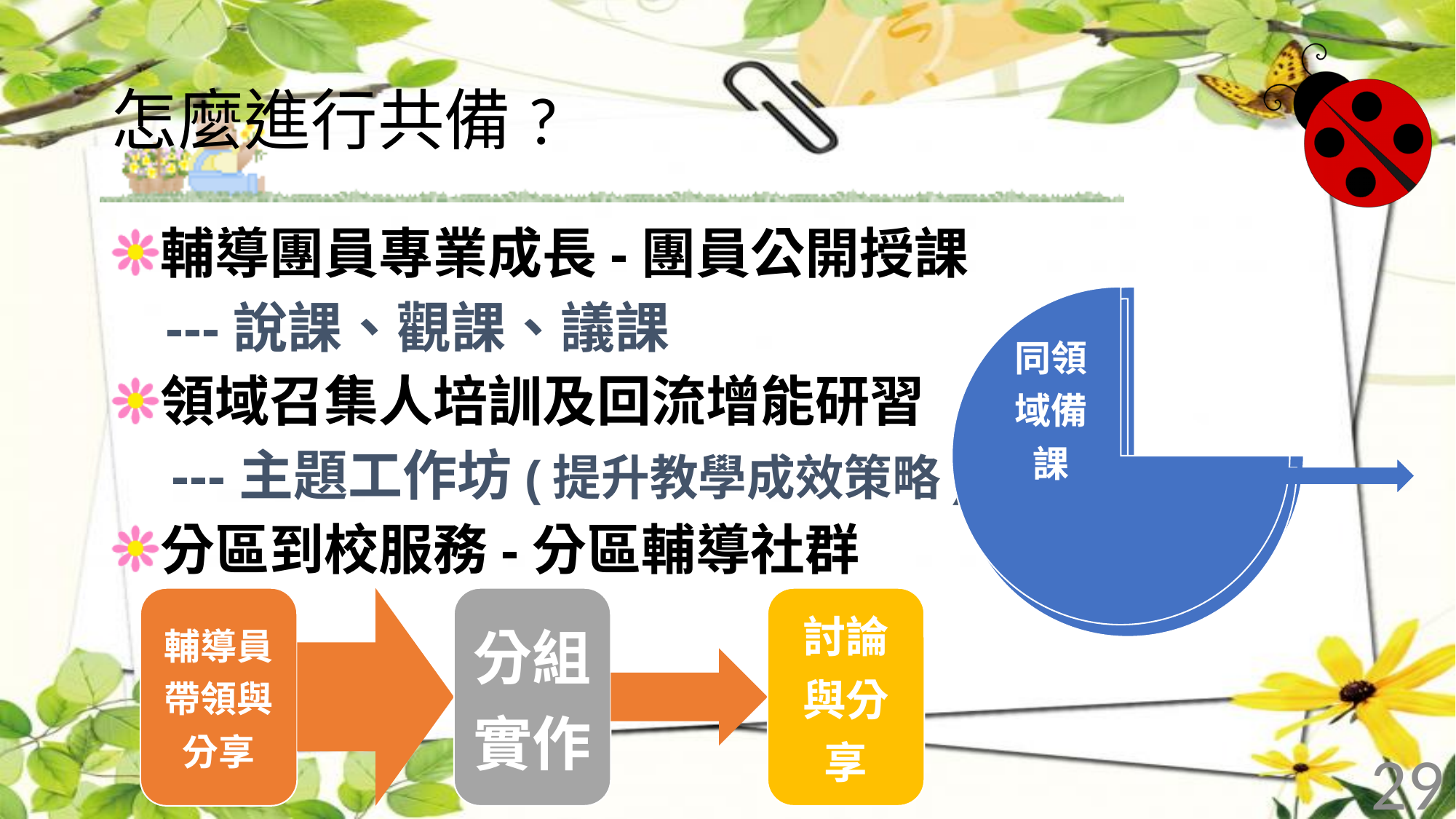

# 怎麼進行共備?
輔導團員專業成長-團員公開授課
    ---說課、觀課、議課
領域召集人培訓及回流增能研習
    ---主題工作坊(提升教學成效策略)
分區到校服務-分區輔導社群
跨校
備課
跨領域
備課
同領域備課
輔導員
帶領與分享
分組實作
討論
與分享
29